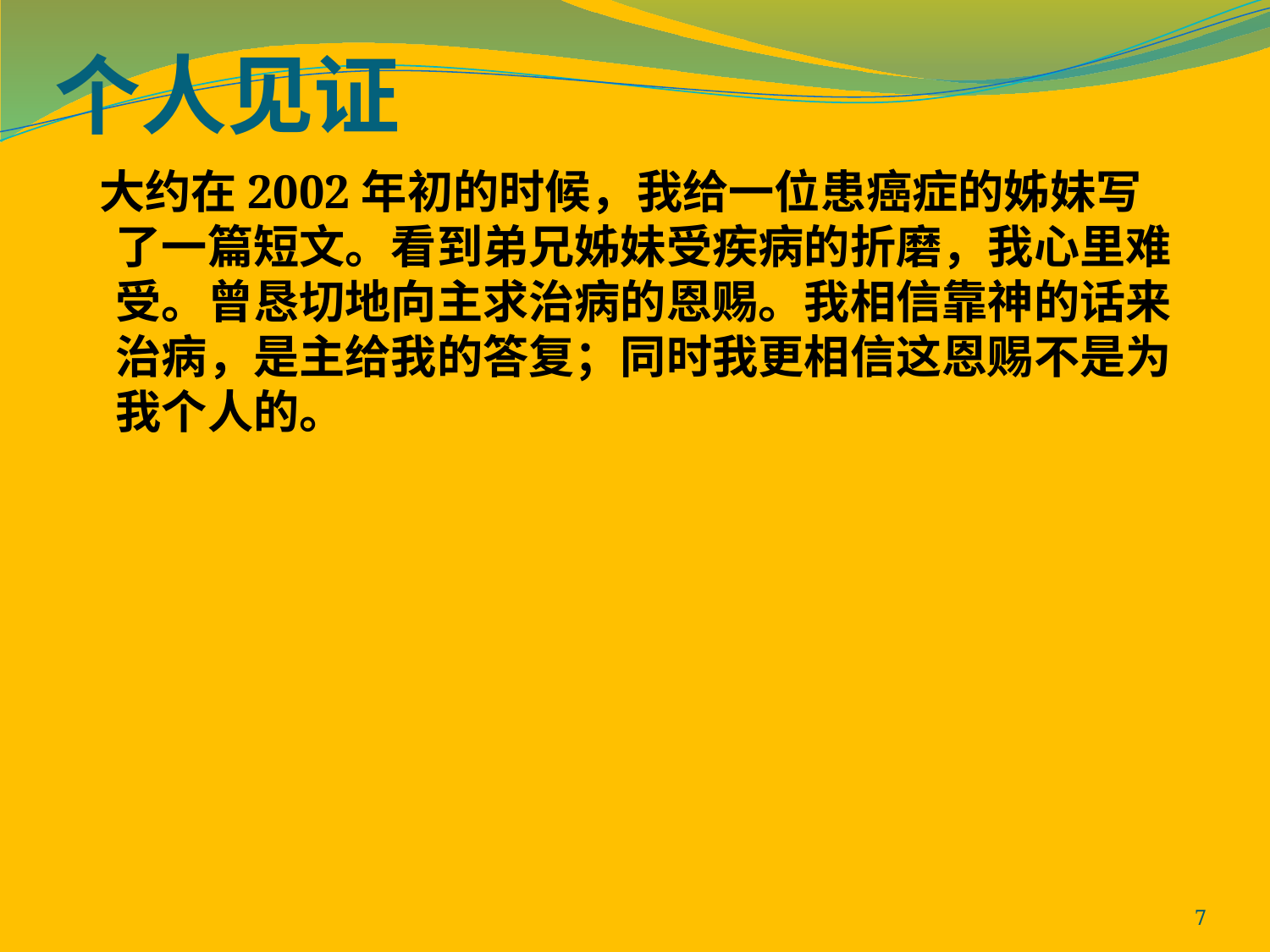

个人见证
 大约在2002年初的时候，我给一位患癌症的姊妹写了一篇短文。看到弟兄姊妹受疾病的折磨，我心里难受。曾恳切地向主求治病的恩赐。我相信靠神的话来治病，是主给我的答复；同时我更相信这恩赐不是为我个人的。
7